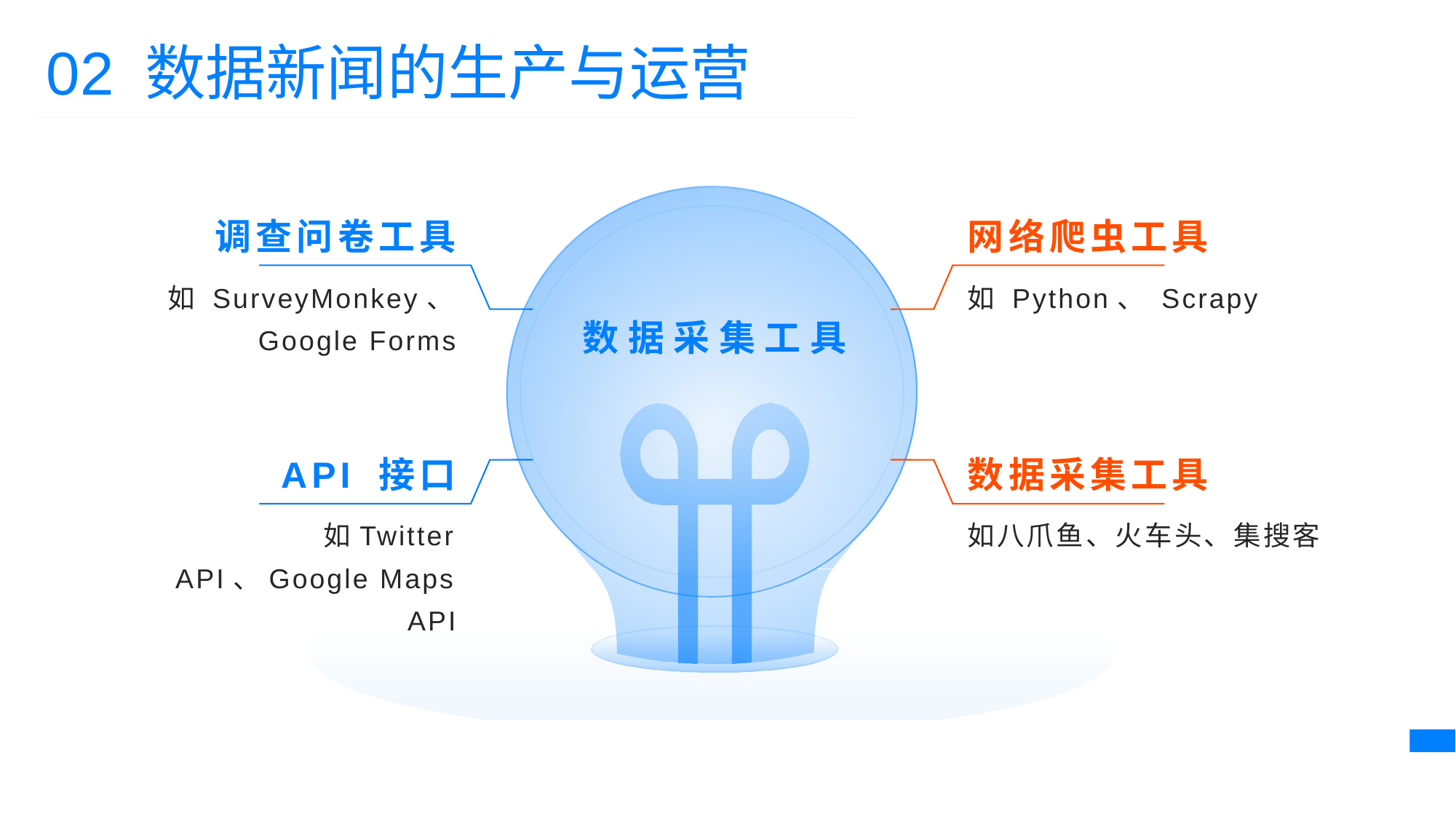

02 数据新闻的生产与运营

调查问卷工具
网络爬虫工具

如 SurveyMonkey、 Google Forms
如 Python、 Scrapy
数据采集工具

数据采集工具
 API 接口

如Twitter API、Google Maps API
如八爪鱼、火车头、集搜客